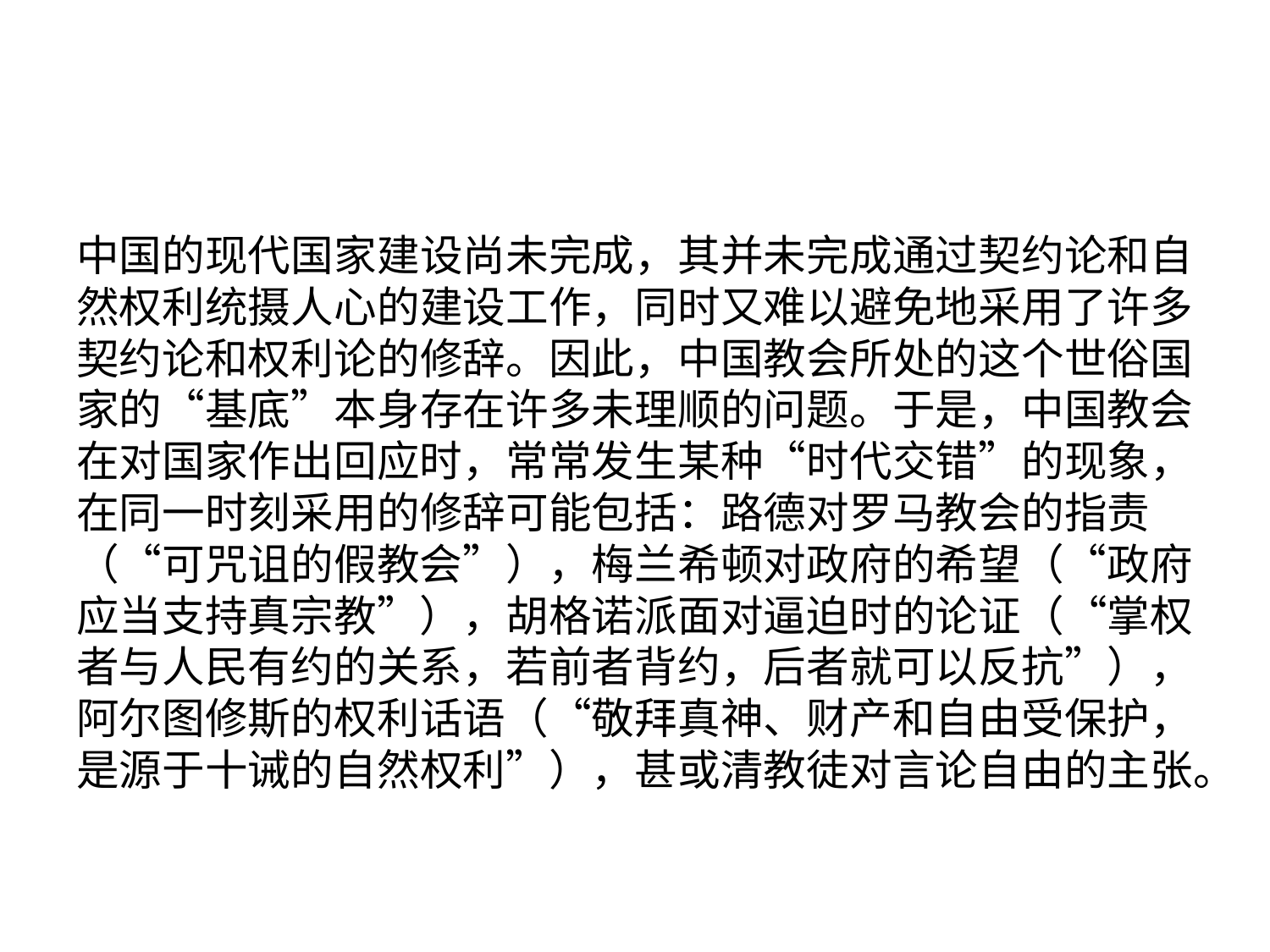

#
中国的现代国家建设尚未完成，其并未完成通过契约论和自然权利统摄人心的建设工作，同时又难以避免地采用了许多契约论和权利论的修辞。因此，中国教会所处的这个世俗国家的“基底”本身存在许多未理顺的问题。于是，中国教会在对国家作出回应时，常常发生某种“时代交错”的现象，在同一时刻采用的修辞可能包括：路德对罗马教会的指责（“可咒诅的假教会”），梅兰希顿对政府的希望（“政府应当支持真宗教”），胡格诺派面对逼迫时的论证（“掌权者与人民有约的关系，若前者背约，后者就可以反抗”），阿尔图修斯的权利话语（“敬拜真神、财产和自由受保护，是源于十诫的自然权利”），甚或清教徒对言论自由的主张。